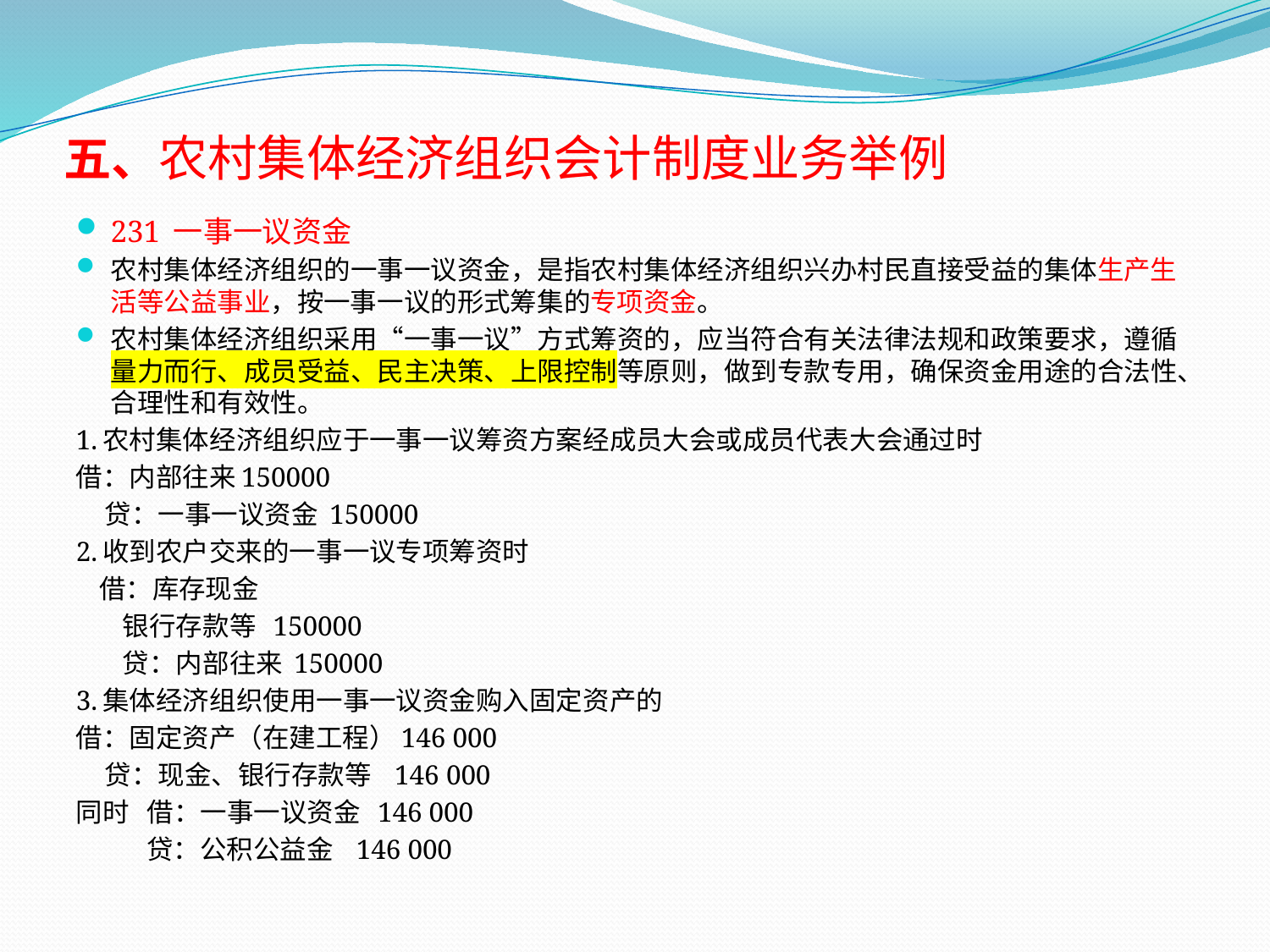

# 五、农村集体经济组织会计制度业务举例
231 一事一议资金
农村集体经济组织的一事一议资金，是指农村集体经济组织兴办村民直接受益的集体生产生活等公益事业，按一事一议的形式筹集的专项资金。
农村集体经济组织采用“一事一议”方式筹资的，应当符合有关法律法规和政策要求，遵循量力而行、成员受益、民主决策、上限控制等原则，做到专款专用，确保资金用途的合法性、合理性和有效性。
1.农村集体经济组织应于一事一议筹资方案经成员大会或成员代表大会通过时
借：内部往来150000
    贷：一事一议资金 150000
2.收到农户交来的一事一议专项筹资时
   借：库存现金
       银行存款等  150000
       贷：内部往来 150000
3.集体经济组织使用一事一议资金购入固定资产的
借：固定资产（在建工程）146 000
    贷：现金、银行存款等   146 000
同时   借：一事一议资金  146 000
           贷：公积公益金   146 000